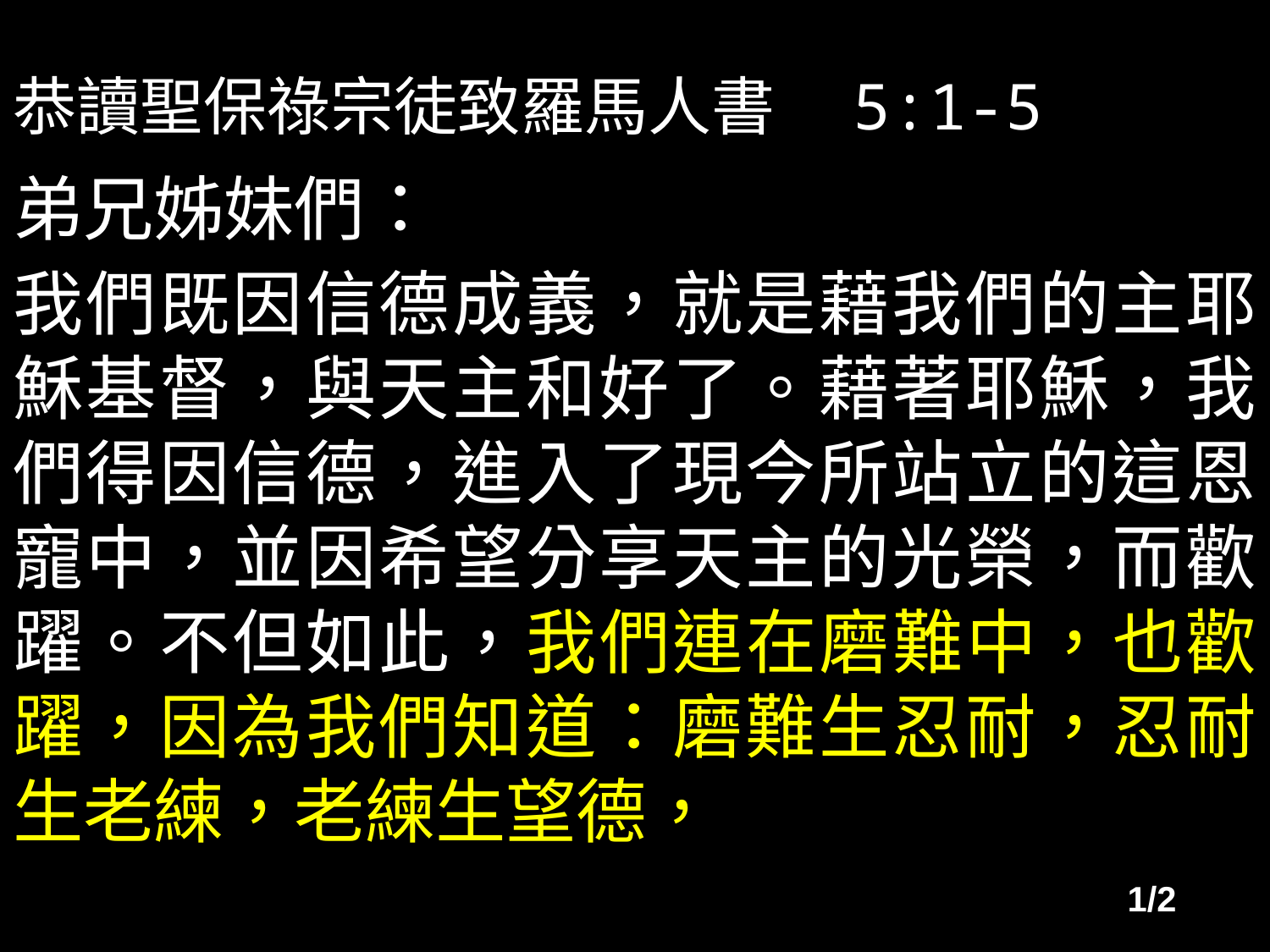

恭讀聖保祿宗徒致羅馬人書　5:1-5
弟兄姊妹們：
我們既因信德成義，就是藉我們的主耶穌基督，與天主和好了。藉著耶穌，我們得因信德，進入了現今所站立的這恩寵中，並因希望分享天主的光榮，而歡躍。不但如此，我們連在磨難中，也歡躍，因為我們知道：磨難生忍耐，忍耐生老練，老練生望德，
1/2